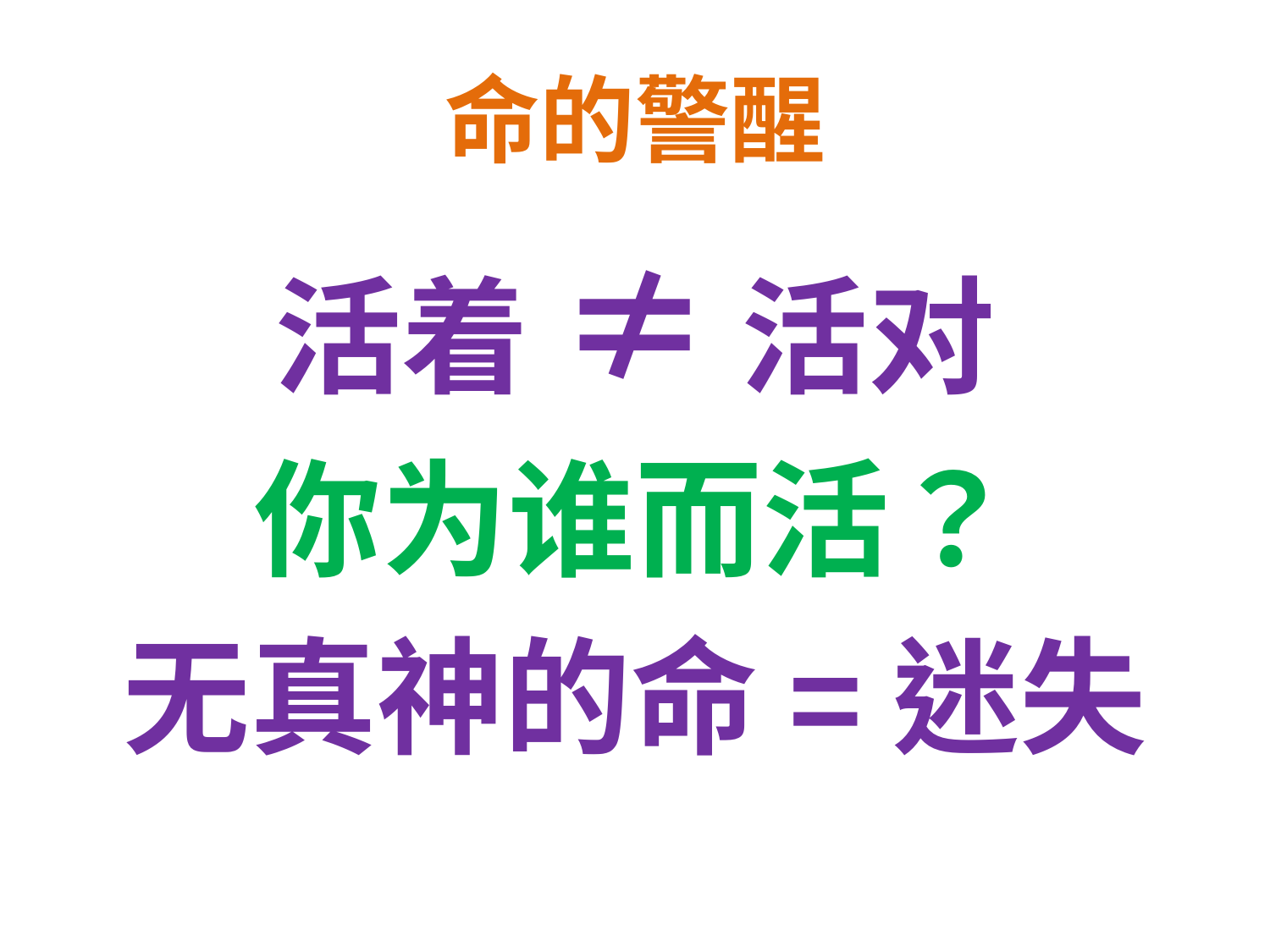

# 命的警醒
活着 ≠ 活对
你为谁而活？
无真神的命=迷失